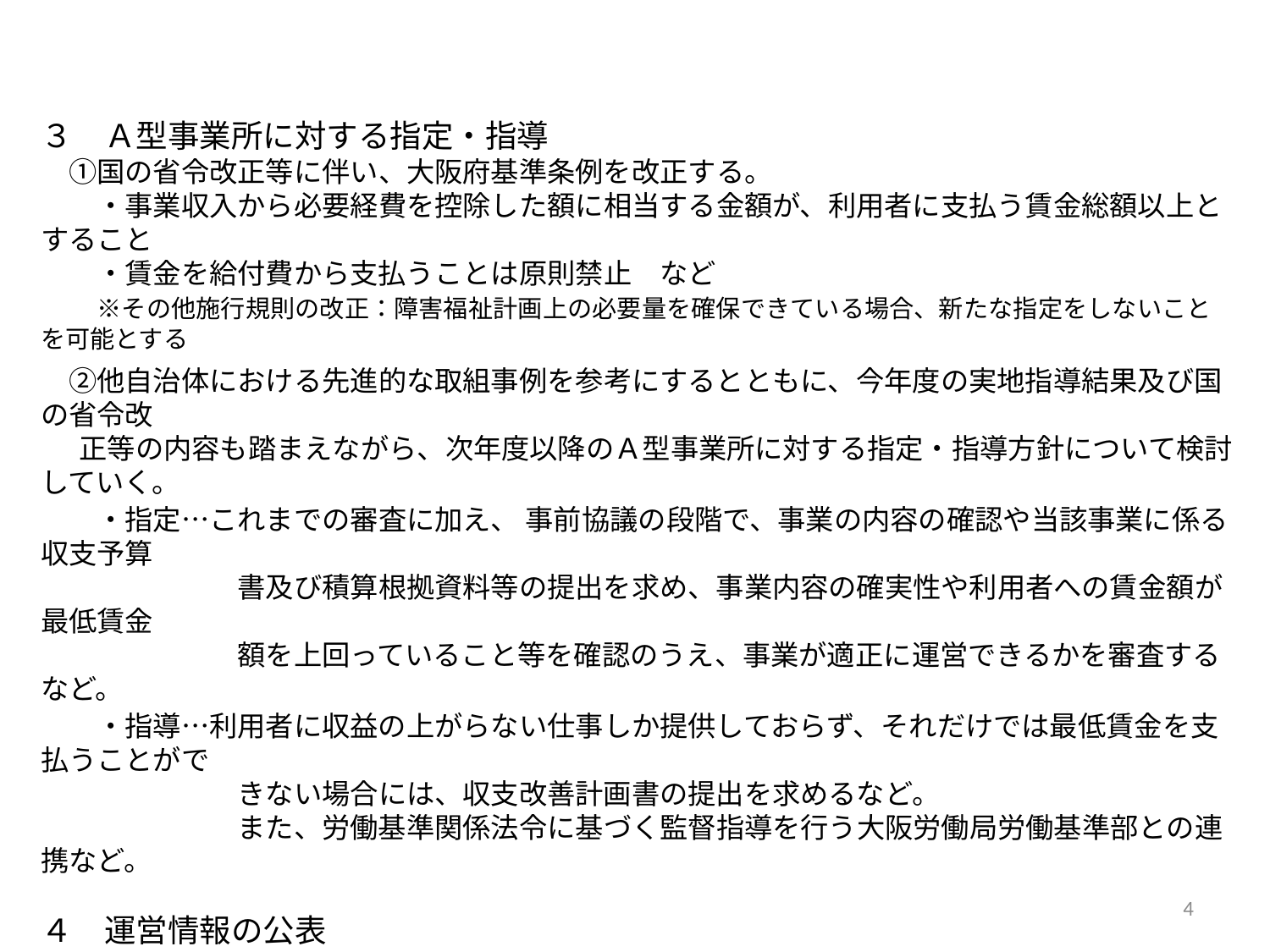

３　Ａ型事業所に対する指定・指導
　①国の省令改正等に伴い、大阪府基準条例を改正する。
　　・事業収入から必要経費を控除した額に相当する金額が、利用者に支払う賃金総額以上とすること
　　・賃金を給付費から支払うことは原則禁止　など
　　※その他施行規則の改正：障害福祉計画上の必要量を確保できている場合、新たな指定をしないことを可能とする
　②他自治体における先進的な取組事例を参考にするとともに、今年度の実地指導結果及び国の省令改
     正等の内容も踏まえながら、次年度以降のＡ型事業所に対する指定・指導方針について検討していく。
　　・指定…これまでの審査に加え、 事前協議の段階で、事業の内容の確認や当該事業に係る収支予算
　　　　　　　書及び積算根拠資料等の提出を求め、事業内容の確実性や利用者への賃金額が最低賃金
　　　　　　　額を上回っていること等を確認のうえ、事業が適正に運営できるかを審査するなど。
　　・指導…利用者に収益の上がらない仕事しか提供しておらず、それだけでは最低賃金を支払うことがで
　　　　　　　きない場合には、収支改善計画書の提出を求めるなど。
　　　　　　　また、労働基準関係法令に基づく監督指導を行う大阪労働局労働基準部との連携など。

４　運営情報の公表
　　 利用者及び支援機関等に対して、就労継続支援A型事業所を選択する際の情報を提供するため、
  平成29年度に公表項目の検討とデータ収集を行い、平成30年度から就労継続支援A型事業所の運営
  状況を大阪府のHPで公表。
   　また、市町村等を通じてＡ型事業所運営の好事例を収集し、府主催の就労系サービス事業所向けの
  研修の場等を活用し、好事例情報を発信。

4